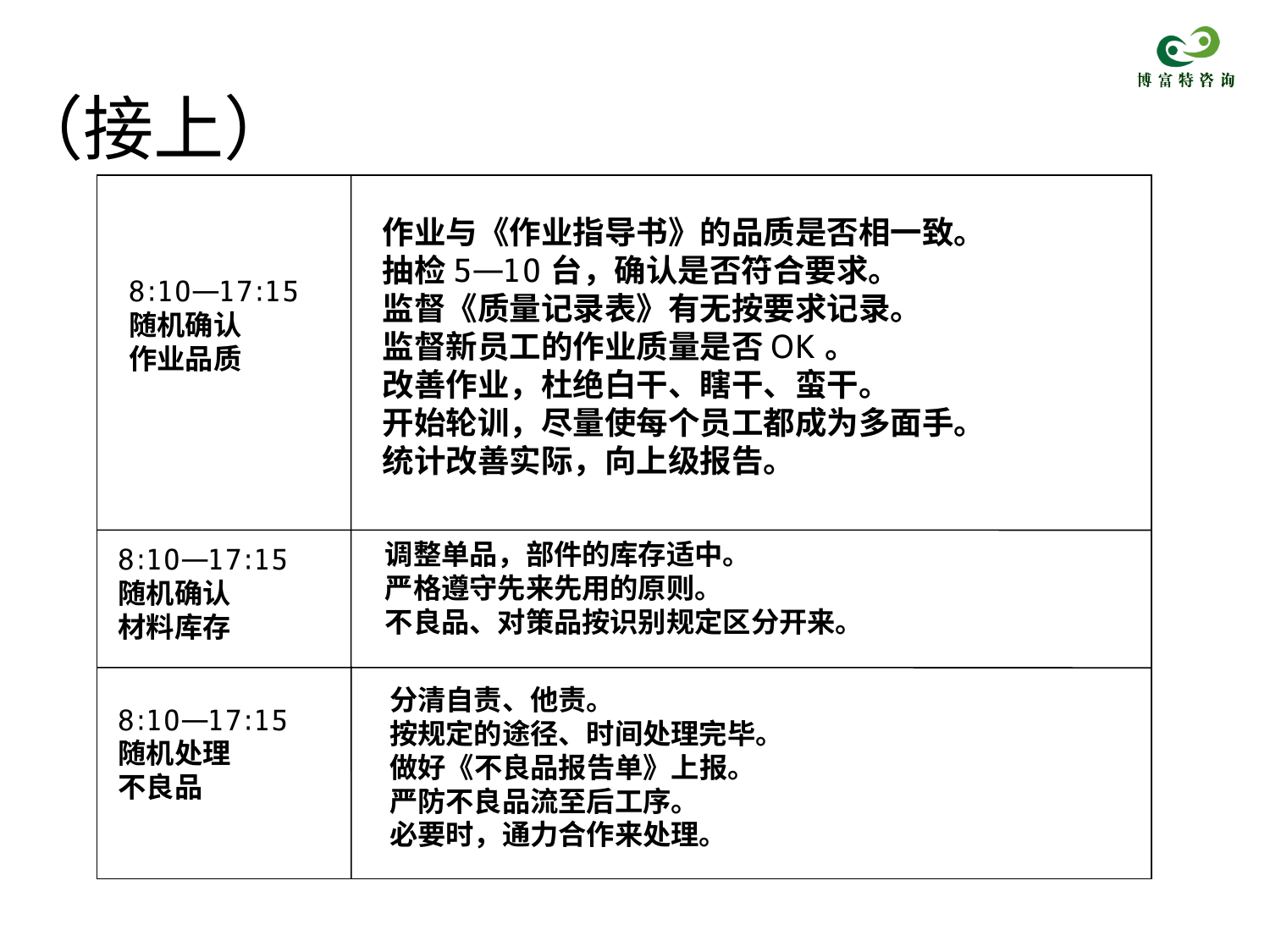

# （接上）

作业与《作业指导书》的品质是否相一致。
抽检5—10台，确认是否符合要求。
监督《质量记录表》有无按要求记录。
监督新员工的作业质量是否OK。
改善作业，杜绝白干、瞎干、蛮干。
开始轮训，尽量使每个员工都成为多面手。
统计改善实际，向上级报告。
8:10—17:15
随机确认
作业品质

调整单品，部件的库存适中。
严格遵守先来先用的原则。
不良品、对策品按识别规定区分开来。
8:10—17:15
随机确认
材料库存

分清自责、他责。
按规定的途径、时间处理完毕。
做好《不良品报告单》上报。
严防不良品流至后工序。
必要时，通力合作来处理。
8:10—17:15
随机处理
不良品